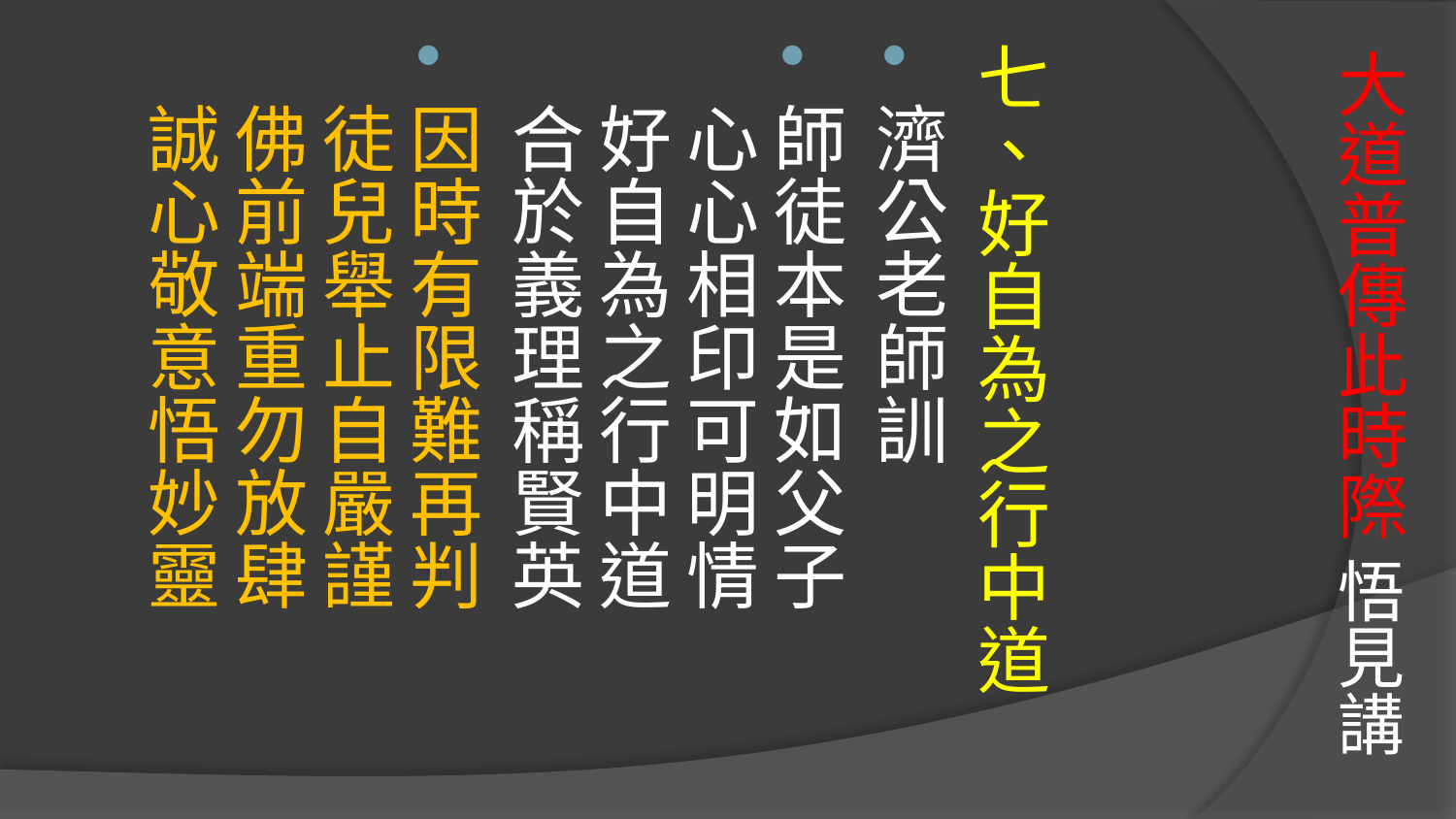

# 大道普傳此時際 悟見講
七、好自為之行中道
濟公老師訓
師徒本是如父子           心心相印可明情
好自為之行中道          合於義理稱賢英
因時有限難再判       徒兒舉止自嚴謹
佛前端重勿放肆        誠心敬意悟妙靈